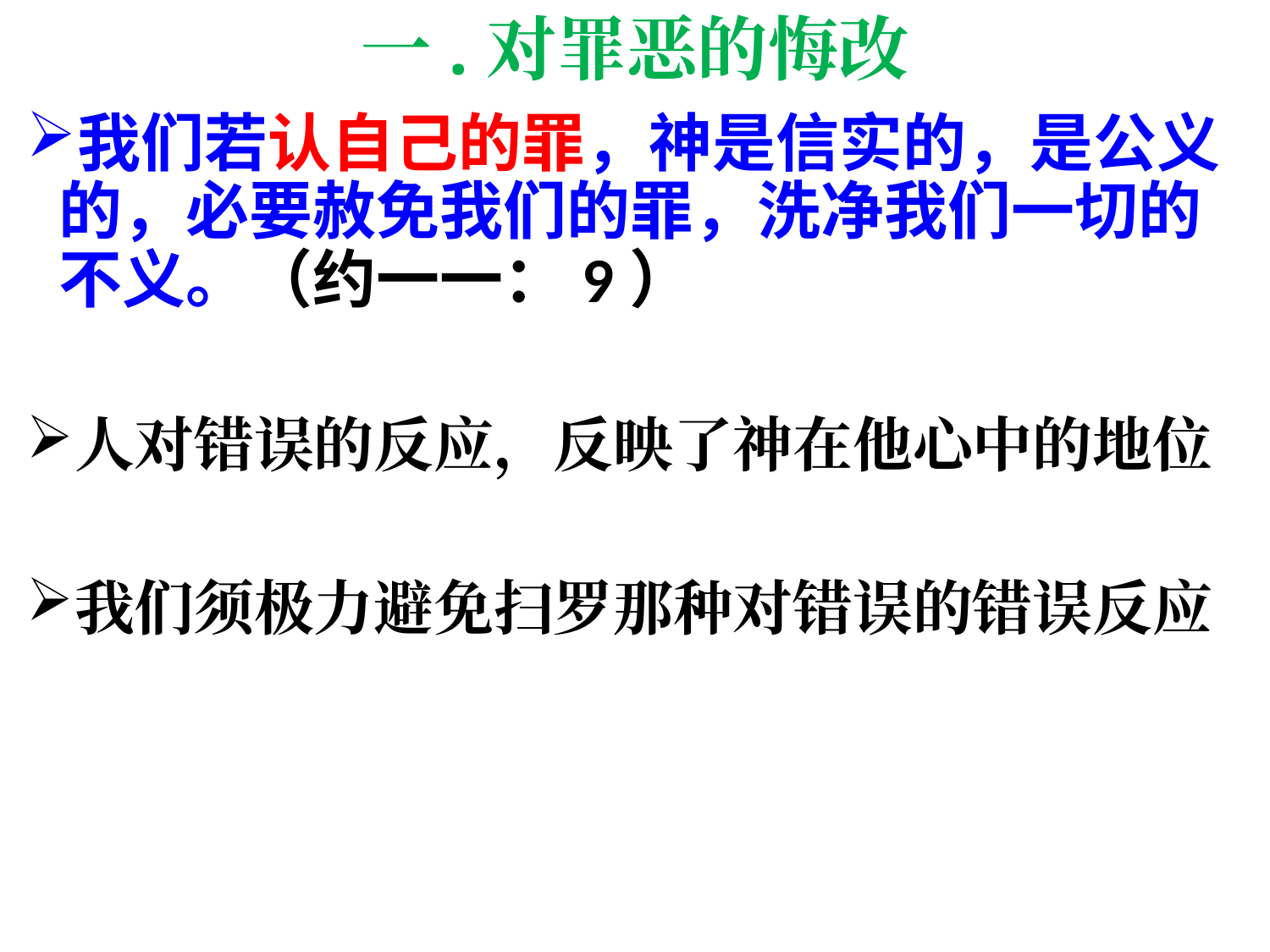

# 一.对罪恶的悔改
我们若认自己的罪，神是信实的，是公义的，必要赦免我们的罪，洗净我们一切的不义。（约一一：9）

人对错误的反应，反映了神在他心中的地位

我们须极力避免扫罗那种对错误的错误反应